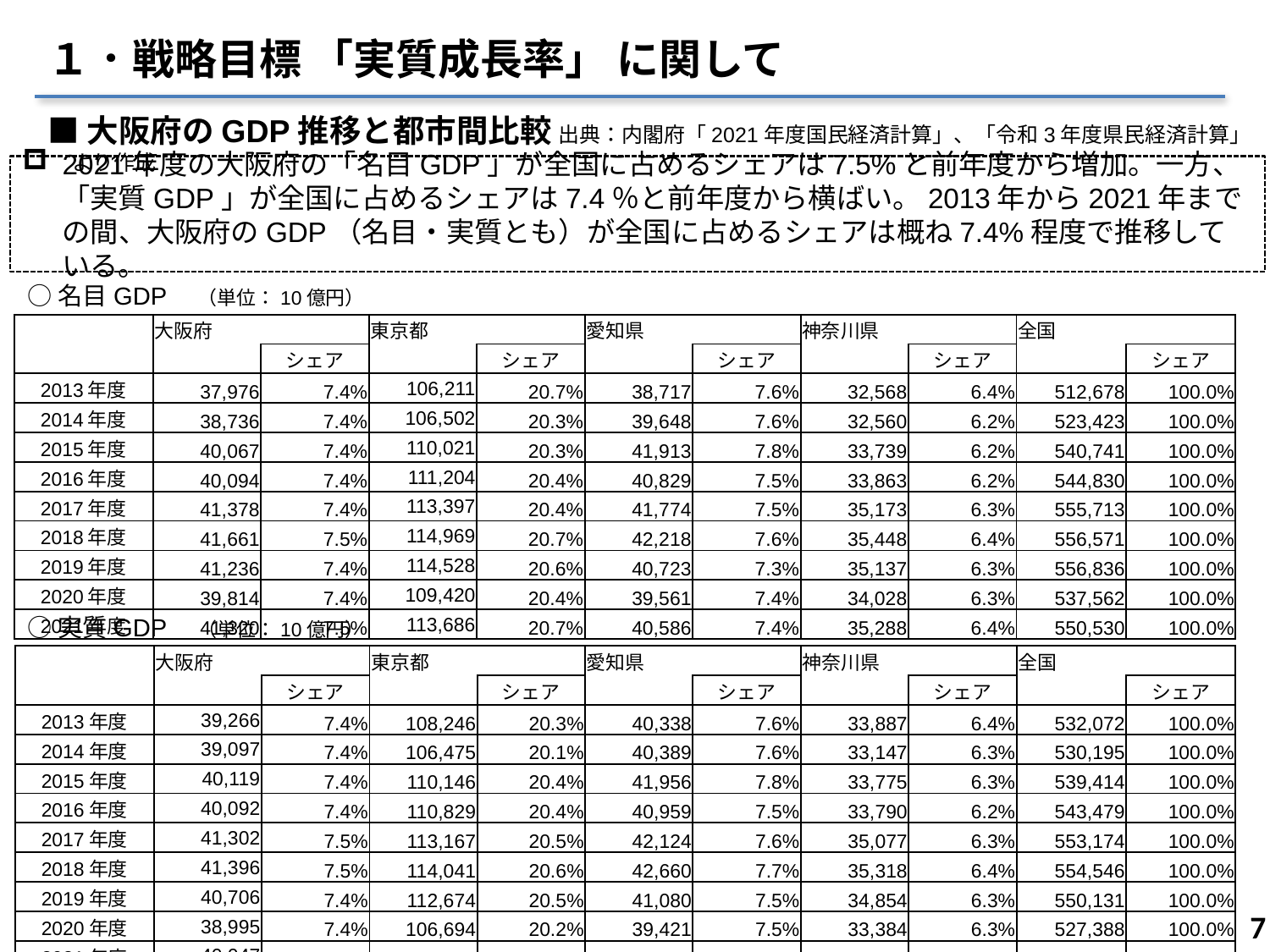

１．戦略目標 「実質成長率」 に関して
■大阪府のGDP推移と都市間比較 出典：内閣府「2021年度国民経済計算」、「令和3年度県民経済計算」より作成
2021年度の大阪府の「名目GDP」が全国に占めるシェアは7.5%と前年度から増加。一方、「実質GDP」が全国に占めるシェアは7.4％と前年度から横ばい。2013年から2021年までの間、大阪府のGDP（名目・実質とも）が全国に占めるシェアは概ね7.4%程度で推移している。
○名目GDP　（単位：10億円）
|  | 大阪府 |  | 東京都 |  | 愛知県 |  | 神奈川県 |  | 全国 |  |
| --- | --- | --- | --- | --- | --- | --- | --- | --- | --- | --- |
|  |  | シェア |  | シェア |  | シェア |  | シェア |  | シェア |
| 2013年度 | 37,976 | 7.4% | 106,211 | 20.7% | 38,717 | 7.6% | 32,568 | 6.4% | 512,678 | 100.0% |
| 2014年度 | 38,736 | 7.4% | 106,502 | 20.3% | 39,648 | 7.6% | 32,560 | 6.2% | 523,423 | 100.0% |
| 2015年度 | 40,067 | 7.4% | 110,021 | 20.3% | 41,913 | 7.8% | 33,739 | 6.2% | 540,741 | 100.0% |
| 2016年度 | 40,094 | 7.4% | 111,204 | 20.4% | 40,829 | 7.5% | 33,863 | 6.2% | 544,830 | 100.0% |
| 2017年度 | 41,378 | 7.4% | 113,397 | 20.4% | 41,774 | 7.5% | 35,173 | 6.3% | 555,713 | 100.0% |
| 2018年度 | 41,661 | 7.5% | 114,969 | 20.7% | 42,218 | 7.6% | 35,448 | 6.4% | 556,571 | 100.0% |
| 2019年度 | 41,236 | 7.4% | 114,528 | 20.6% | 40,723 | 7.3% | 35,137 | 6.3% | 556,836 | 100.0% |
| 2020年度 | 39,814 | 7.4% | 109,420 | 20.4% | 39,561 | 7.4% | 34,028 | 6.3% | 537,562 | 100.0% |
| 2021年度 | 41,320 | 7.5% | 113,686 | 20.7% | 40,586 | 7.4% | 35,288 | 6.4% | 550,530 | 100.0% |
○実質GDP　（単位：10億円）
|  | 大阪府 |  | 東京都 |  | 愛知県 |  | 神奈川県 |  | 全国 |  |
| --- | --- | --- | --- | --- | --- | --- | --- | --- | --- | --- |
|  |  | シェア |  | シェア |  | シェア |  | シェア |  | シェア |
| 2013年度 | 39,266 | 7.4% | 108,246 | 20.3% | 40,338 | 7.6% | 33,887 | 6.4% | 532,072 | 100.0% |
| 2014年度 | 39,097 | 7.4% | 106,475 | 20.1% | 40,389 | 7.6% | 33,147 | 6.3% | 530,195 | 100.0% |
| 2015年度 | 40,119 | 7.4% | 110,146 | 20.4% | 41,956 | 7.8% | 33,775 | 6.3% | 539,414 | 100.0% |
| 2016年度 | 40,092 | 7.4% | 110,829 | 20.4% | 40,959 | 7.5% | 33,790 | 6.2% | 543,479 | 100.0% |
| 2017年度 | 41,302 | 7.5% | 113,167 | 20.5% | 42,124 | 7.6% | 35,077 | 6.3% | 553,174 | 100.0% |
| 2018年度 | 41,396 | 7.5% | 114,041 | 20.6% | 42,660 | 7.7% | 35,318 | 6.4% | 554,546 | 100.0% |
| 2019年度 | 40,706 | 7.4% | 112,674 | 20.5% | 41,080 | 7.5% | 34,854 | 6.3% | 550,131 | 100.0% |
| 2020年度 | 38,995 | 7.4% | 106,694 | 20.2% | 39,421 | 7.5% | 33,384 | 6.3% | 527,388 | 100.0% |
| 2021年度 | 40,047 | 7.4% | 109,797 | 20.3% | 40,733 | 7.5% | 34,634 | 6.4% | 540,796 | 100.0% |
7